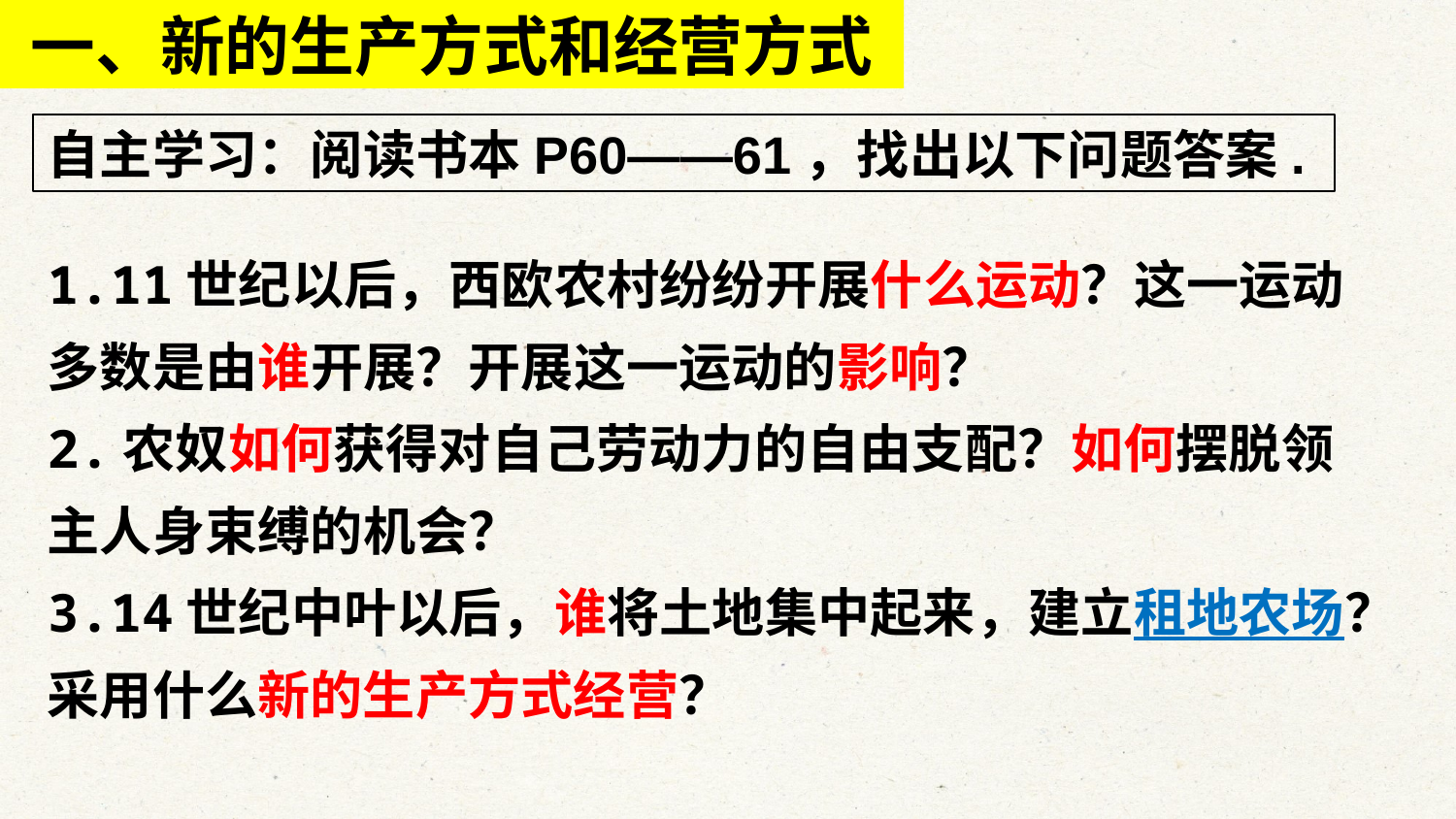

一、新的生产方式和经营方式
自主学习：阅读书本P60——61，找出以下问题答案.
1.11世纪以后，西欧农村纷纷开展什么运动？这一运动多数是由谁开展？开展这一运动的影响？
2.农奴如何获得对自己劳动力的自由支配？如何摆脱领主人身束缚的机会？
3.14世纪中叶以后，谁将土地集中起来，建立租地农场？采用什么新的生产方式经营？